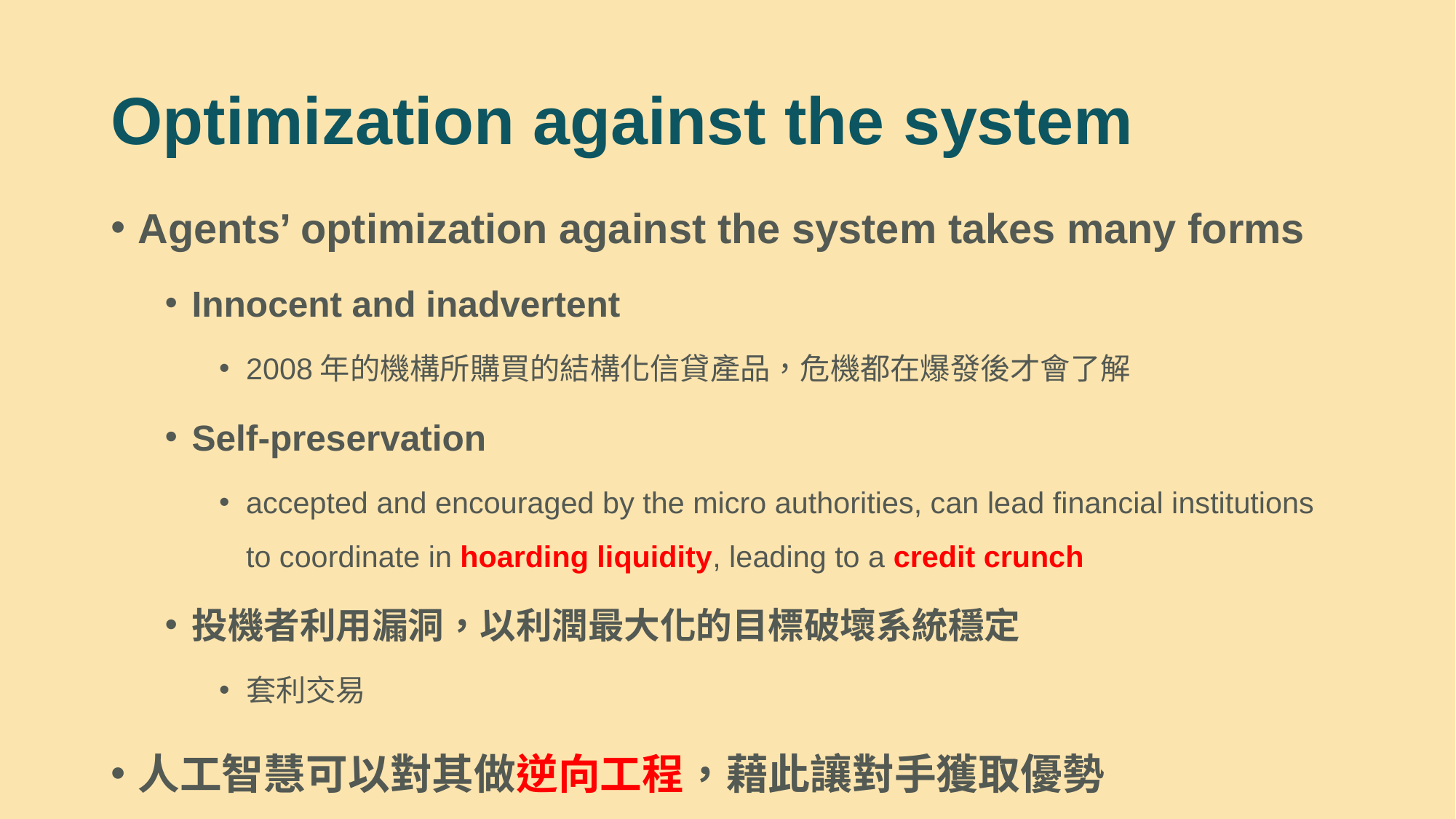

# Optimization against the system
Agents’ optimization against the system takes many forms
Innocent and inadvertent
2008年的機構所購買的結構化信貸產品，危機都在爆發後才會了解
Self-preservation
accepted and encouraged by the micro authorities, can lead financial institutions to coordinate in hoarding liquidity, leading to a credit crunch
投機者利用漏洞，以利潤最大化的目標破壞系統穩定
套利交易
人工智慧可以對其做逆向工程，藉此讓對手獲取優勢